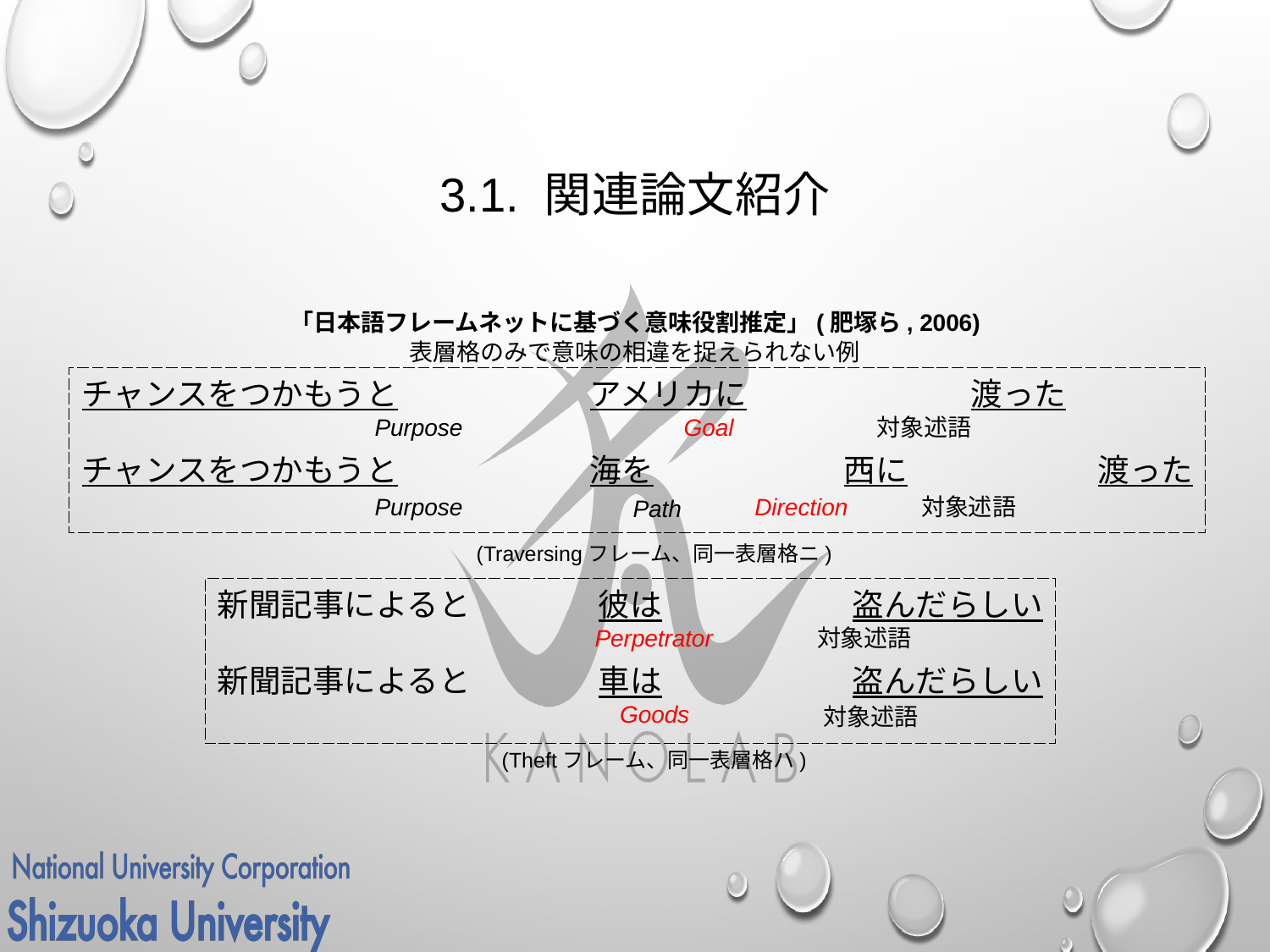

# 3.1. 関連論文紹介
「日本語フレームネットに基づく意味役割推定」(肥塚ら, 2006)
表層格のみで意味の相違を捉えられない例
チャンスをつかもうと		アメリカに		渡った

チャンスをつかもうと		海を		西に		渡った

Purpose
Goal
対象述語
Direction
Purpose
対象述語
Path
(Traversingフレーム、同一表層格ニ)
新聞記事によると   	彼は		盗んだらしい

新聞記事によると		車は		盗んだらしい

Perpetrator
対象述語
対象述語
Goods
(Theftフレーム、同一表層格ハ)